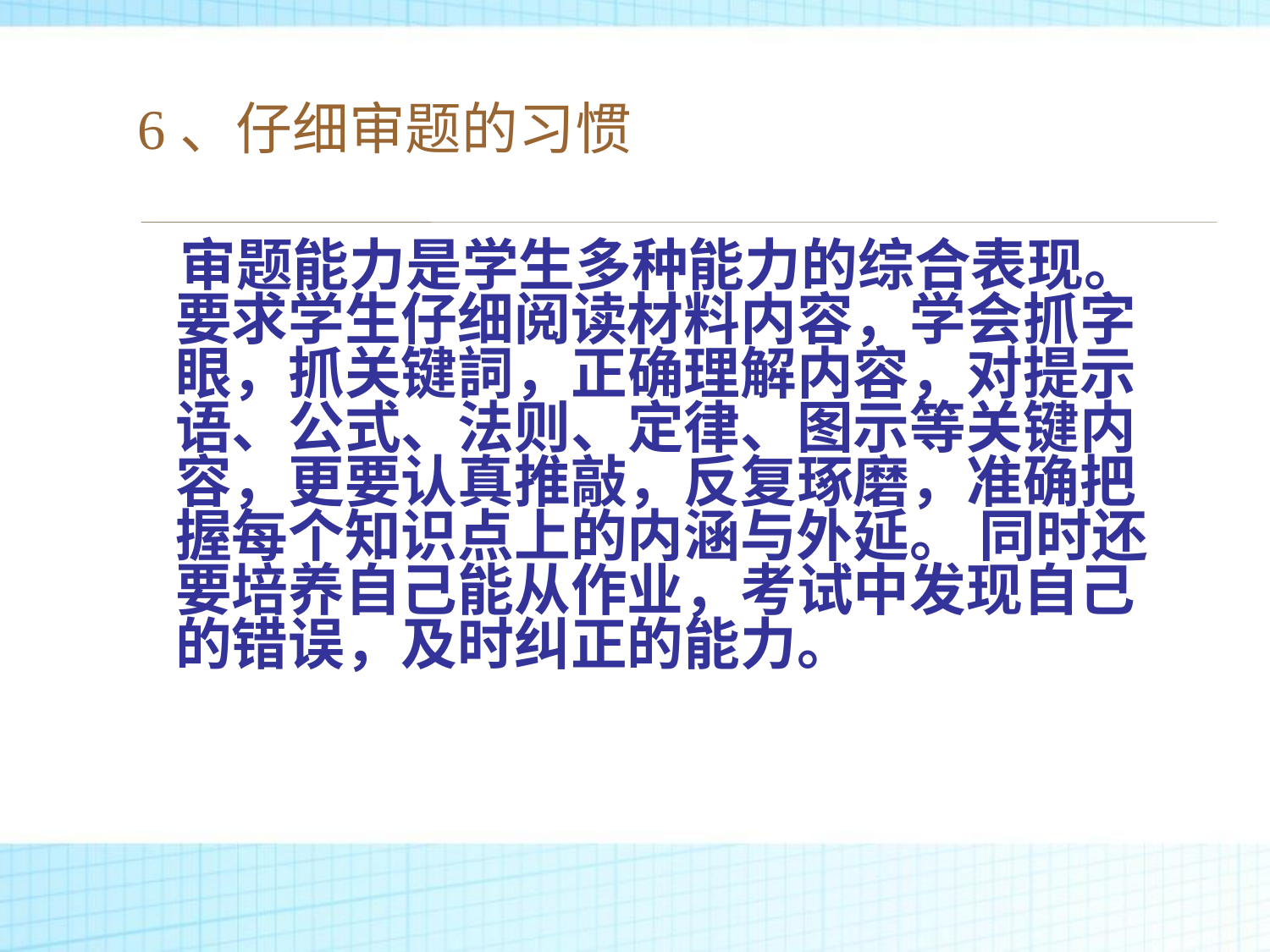

# 6、仔细审题的习惯
   审题能力是学生多种能力的综合表现。要求学生仔细阅读材料内容，学会抓字眼，抓关键詞，正确理解内容，对提示语、公式、法则、定律、图示等关键内容，更要认真推敲，反复琢磨，准确把握每个知识点上的内涵与外延。 同时还要培养自己能从作业，考试中发现自己的错误，及时纠正的能力。